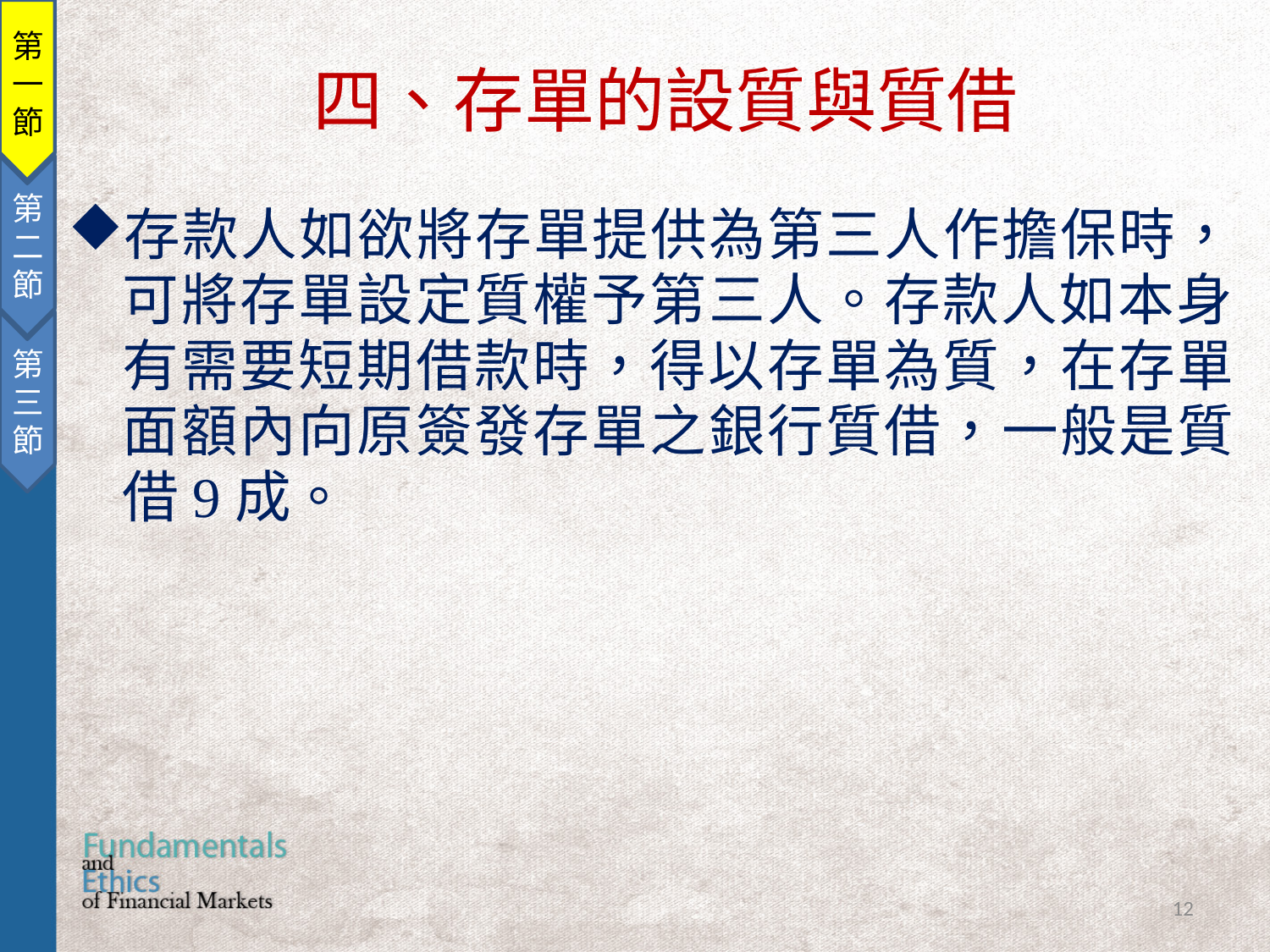

第一節
第二節
第三節
四、存單的設質與質借
存款人如欲將存單提供為第三人作擔保時，可將存單設定質權予第三人。存款人如本身有需要短期借款時，得以存單為質，在存單面額內向原簽發存單之銀行質借，一般是質借9成。
12